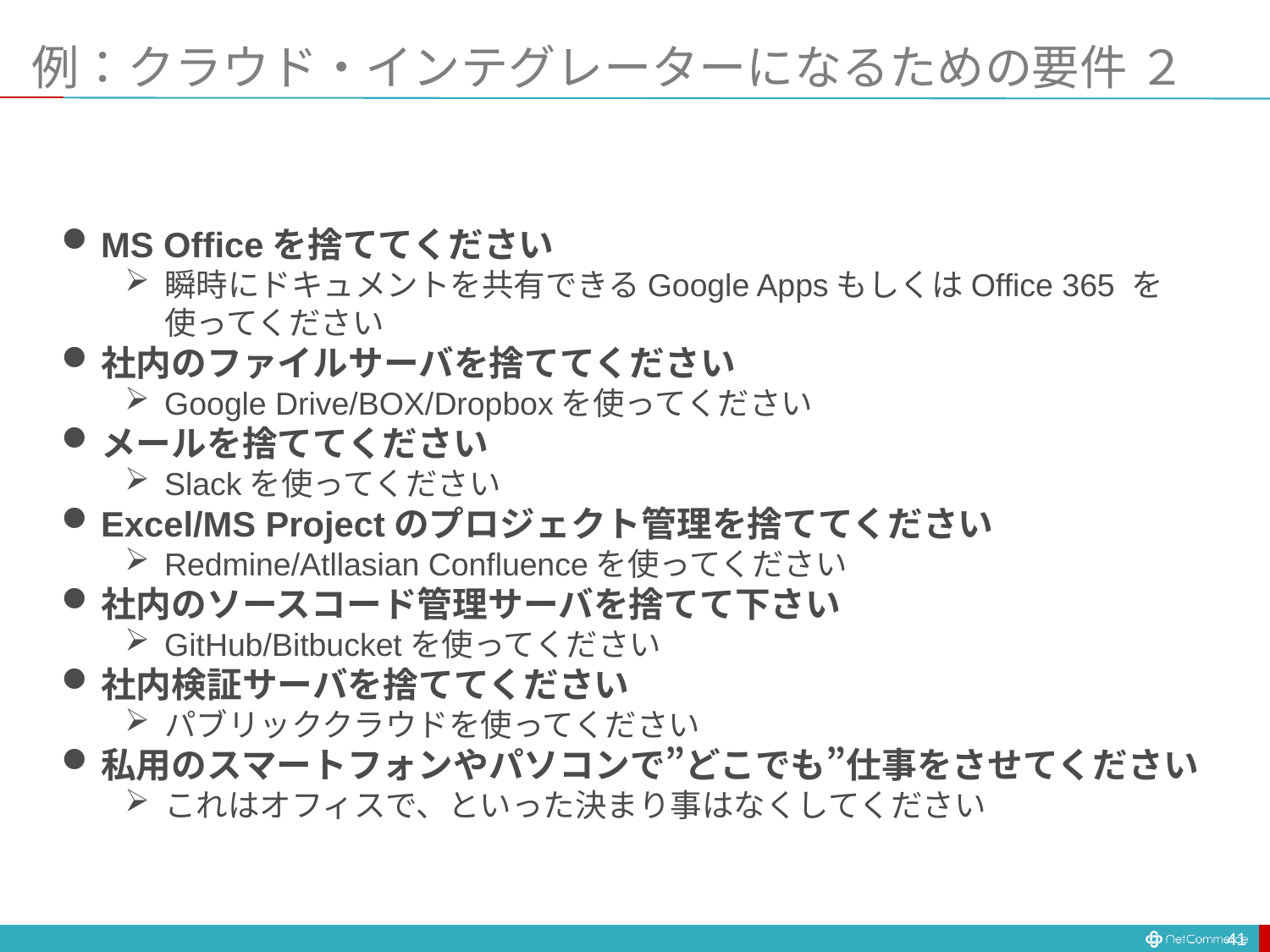

# 例：クラウド・インテグレーターになるための要件 ２
MS Officeを捨ててください
瞬時にドキュメントを共有できるGoogle AppsもしくはOffice 365 を使ってください
社内のファイルサーバを捨ててください
Google Drive/BOX/Dropboxを使ってください
メールを捨ててください
Slackを使ってください
Excel/MS Projectのプロジェクト管理を捨ててください
Redmine/Atllasian Confluenceを使ってください
社内のソースコード管理サーバを捨てて下さい
GitHub/Bitbucketを使ってください
社内検証サーバを捨ててください
パブリッククラウドを使ってください
私用のスマートフォンやパソコンで”どこでも”仕事をさせてください
これはオフィスで、といった決まり事はなくしてください
41